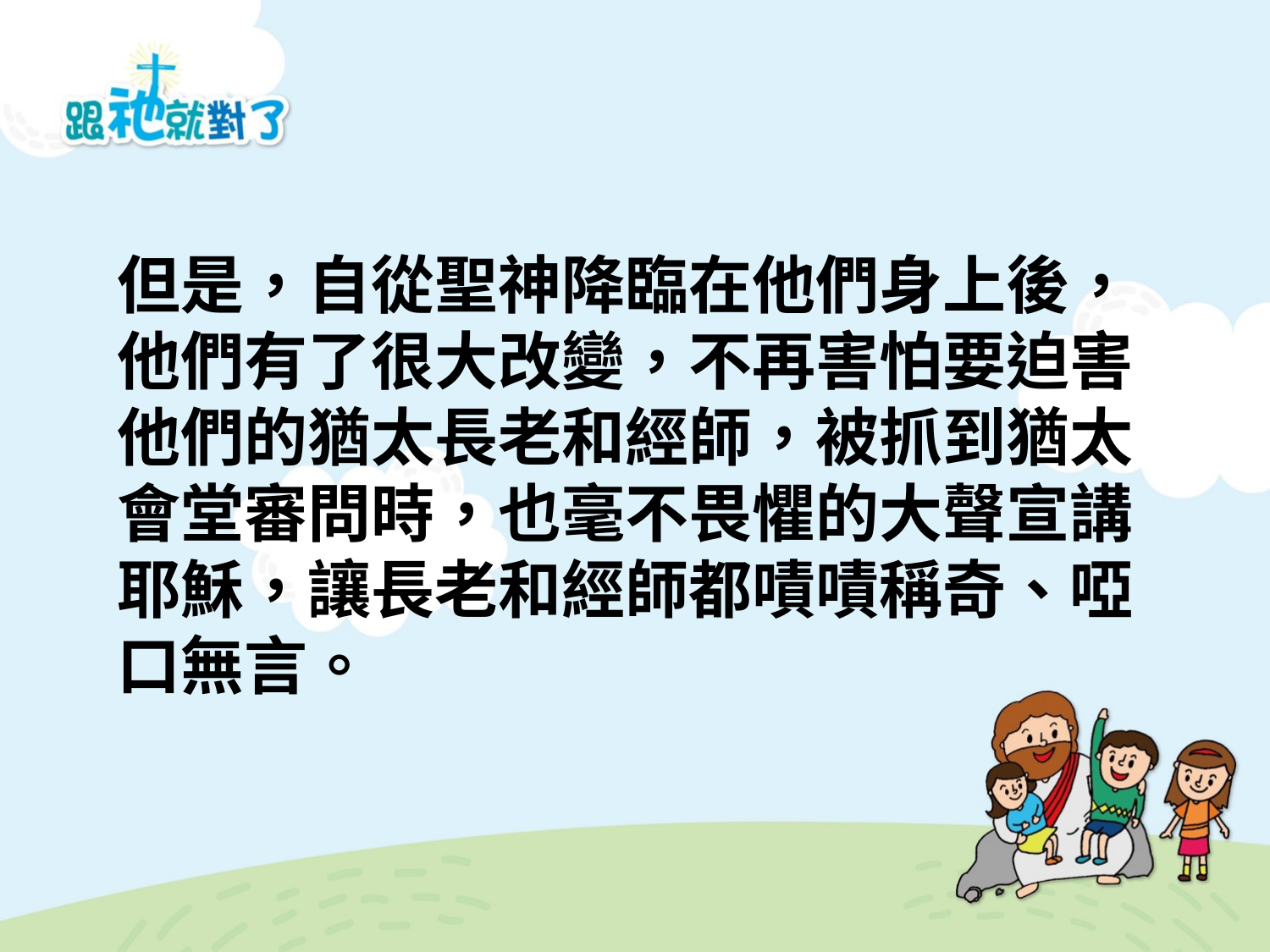

但是，自從聖神降臨在他們身上後，他們有了很大改變，不再害怕要迫害他們的猶太長老和經師，被抓到猶太會堂審問時，也毫不畏懼的大聲宣講耶穌，讓長老和經師都嘖嘖稱奇、啞口無言。